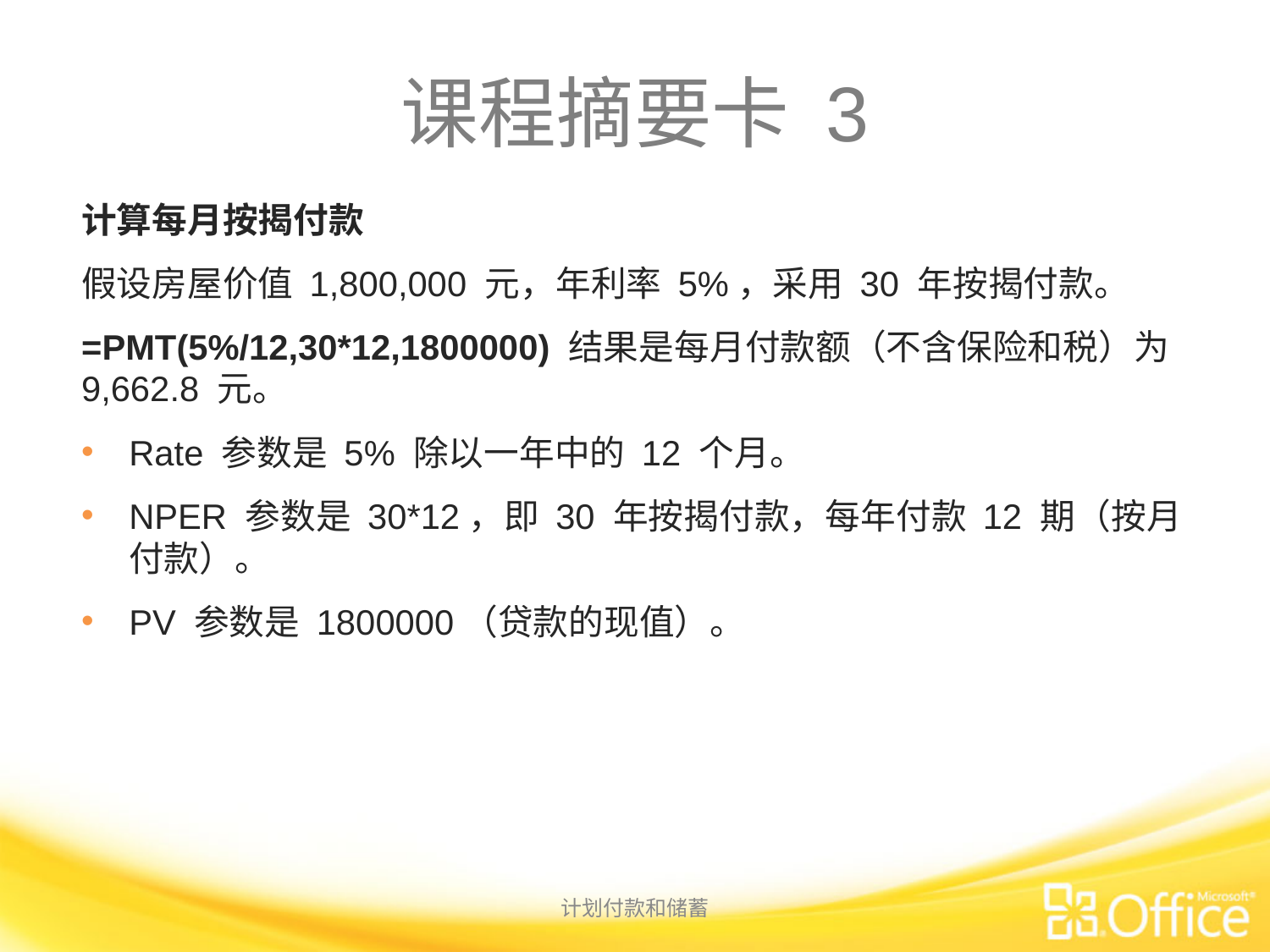

# 课程摘要卡 3
计算每月按揭付款
假设房屋价值 1,800,000 元，年利率 5%，采用 30 年按揭付款。
=PMT(5%/12,30*12,1800000) 结果是每月付款额（不含保险和税）为 9,662.8 元。
Rate 参数是 5% 除以一年中的 12 个月。
NPER 参数是 30*12，即 30 年按揭付款，每年付款 12 期（按月付款）。
PV 参数是 1800000（贷款的现值）。

计划付款和储蓄